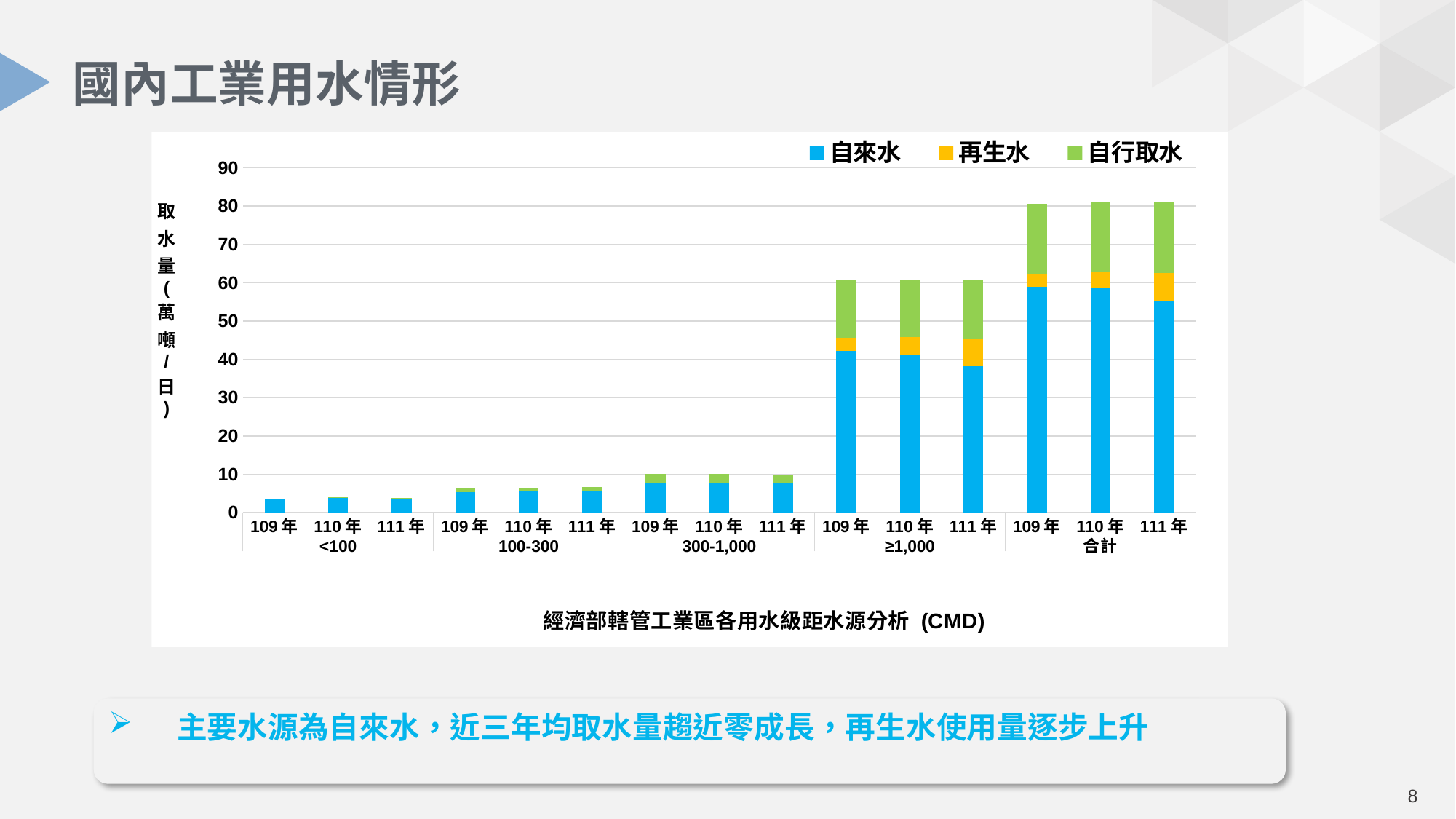

# 國內工業用水情形

### Chart

| Category | 自來水 | 再生水 | 自行取水 |
|---|---|---|---|
| 109年 | 3.4046 | 0.0 | 0.2775 |
| 110年 | 3.7312 | 0.0 | 0.2367 |
| 111年 | 3.6558999999999995 | 0.0 | 0.2509 |
| 109年 | 5.4126 | 0.0 | 0.8324 |
| 110年 | 5.5868 | 0.0 | 0.7851 |
| 111年 | 5.7533 | 0.0 | 0.8454 |
| 109年 | 7.7619 | 0.0 | 2.2967999999999997 |
| 110年 | 7.810099999999999 | 0.0048000000000000004 | 2.3312999999999997 |
| 111年 | 7.7051 | 0.0768 | 2.008 |
| 109年 | 42.29390000000001 | 3.4022999999999994 | 15.0022 |
| 110年 | 41.345 | 4.5083 | 14.7885 |
| 111年 | 38.144200000000005 | 7.152999999999999 | 15.6314 |
| 109年 | 58.873000000000005 | 3.4022999999999994 | 18.408899999999996 |
| 110年 | 58.4731 | 4.5131000000000006 | 18.1416 |
| 111年 | 55.25850000000001 | 7.2298 | 18.735699999999998 |
主要水源為自來水，近三年均取水量趨近零成長，再生水使用量逐步上升
8